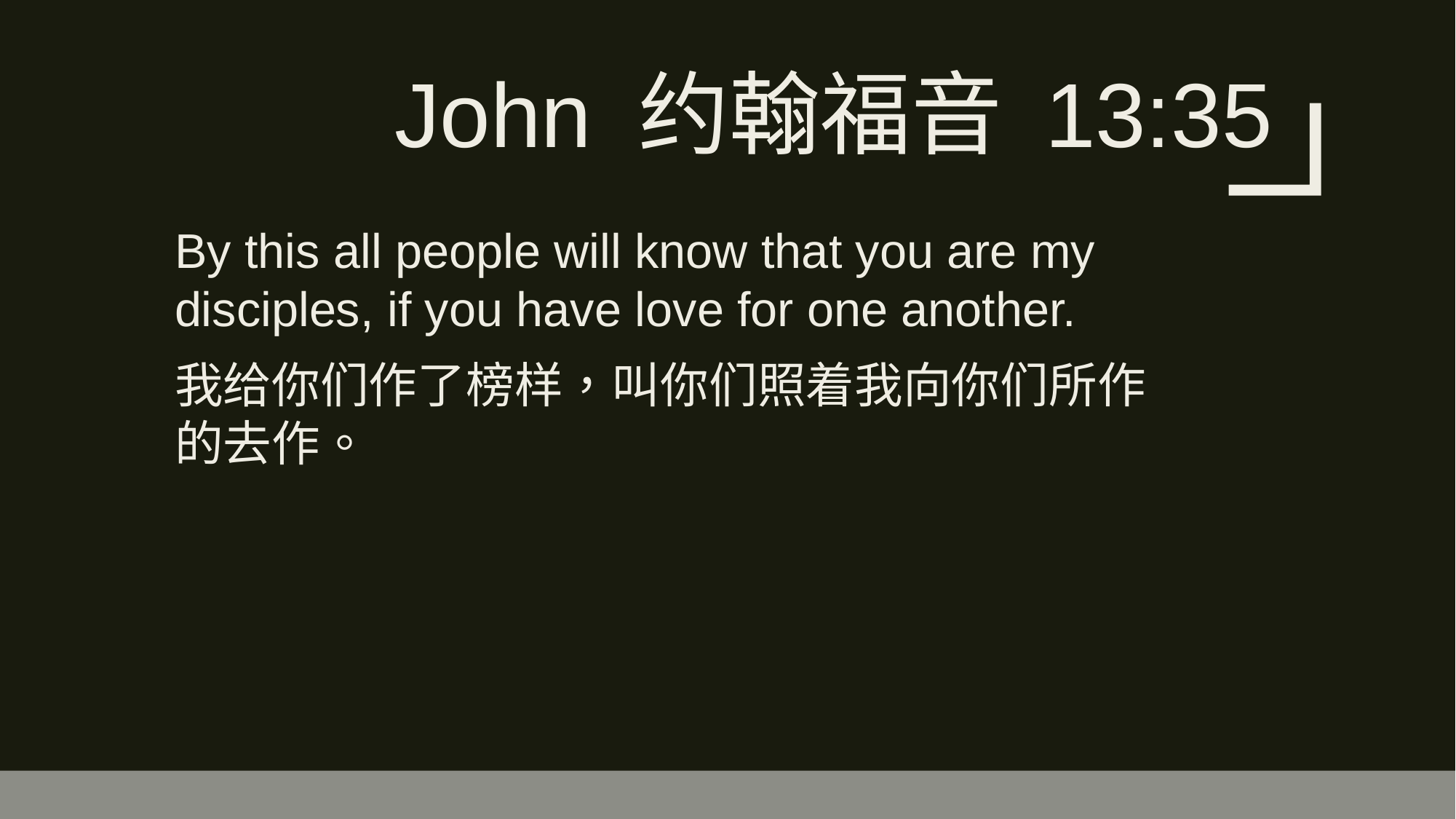

# John 约翰福音 13:35

By this all people will know that you are my disciples, if you have love for one another.
我给你们作了榜样，叫你们照着我向你们所作的去作。